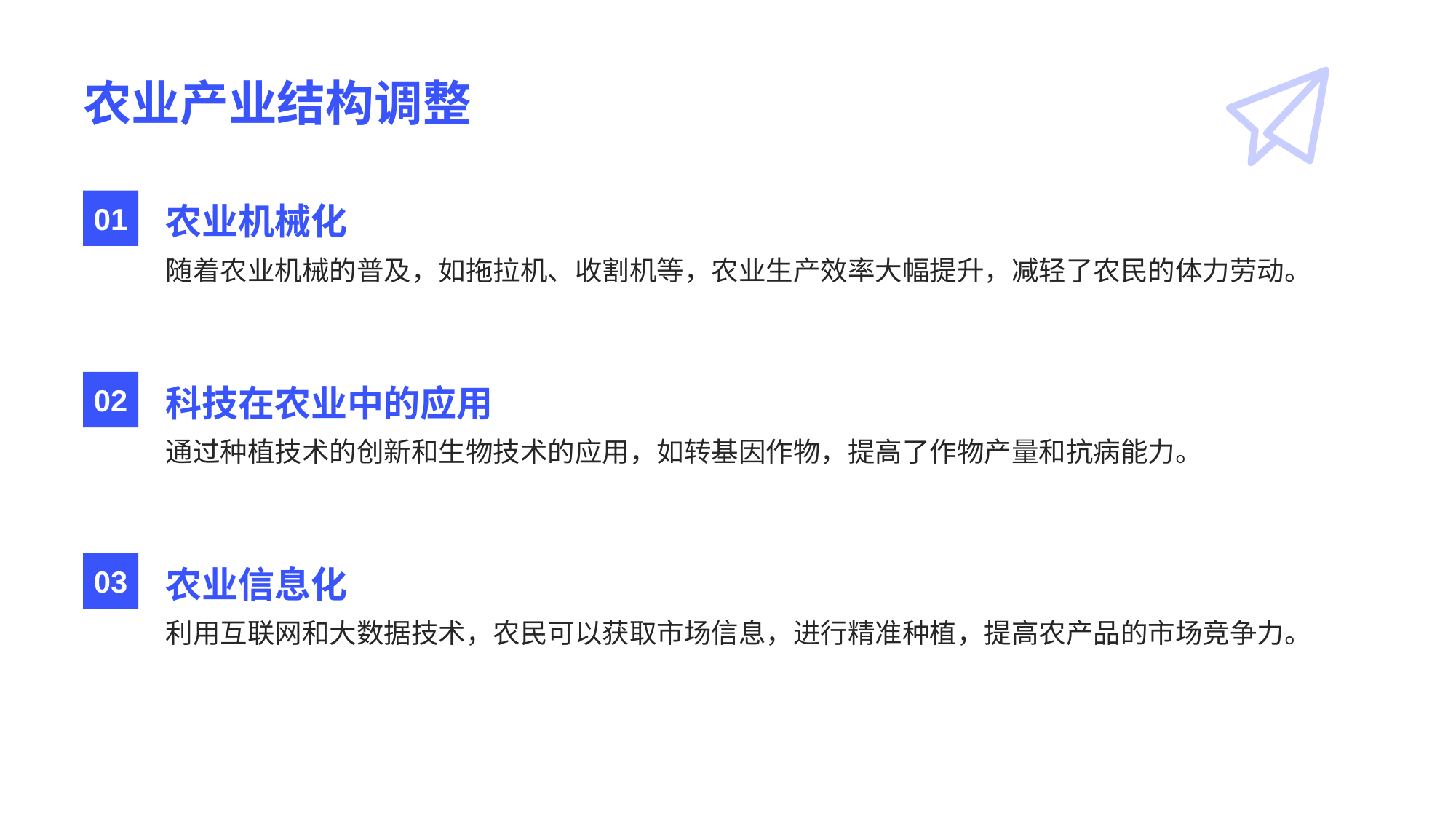

# 农业产业结构调整
01
农业机械化
随着农业机械的普及，如拖拉机、收割机等，农业生产效率大幅提升，减轻了农民的体力劳动。
02
科技在农业中的应用
通过种植技术的创新和生物技术的应用，如转基因作物，提高了作物产量和抗病能力。
03
农业信息化
利用互联网和大数据技术，农民可以获取市场信息，进行精准种植，提高农产品的市场竞争力。